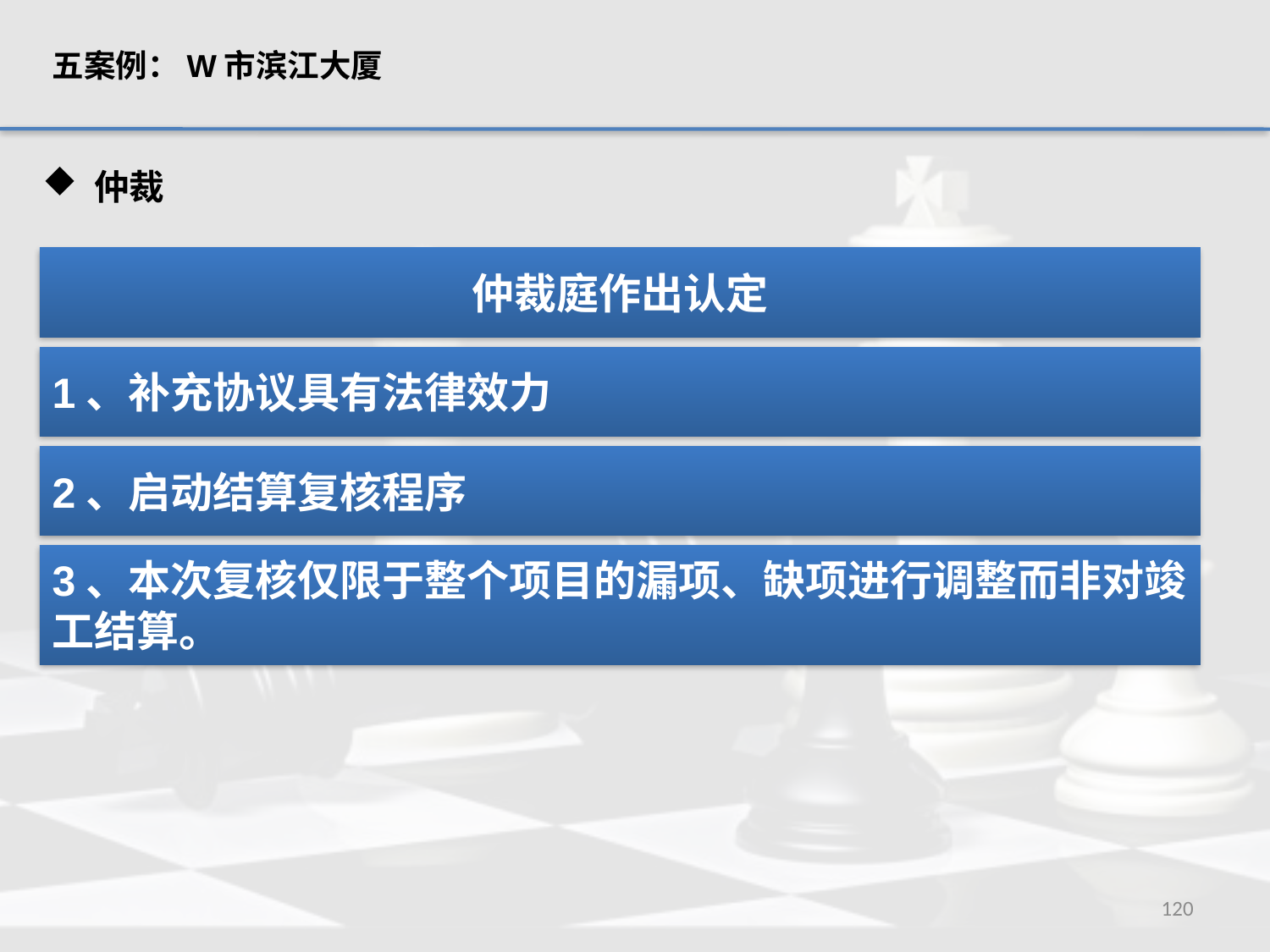

五案例：W市滨江大厦
 仲裁
仲裁庭作出认定
1、补充协议具有法律效力
2、启动结算复核程序
3、本次复核仅限于整个项目的漏项、缺项进行调整而非对竣工结算。
120